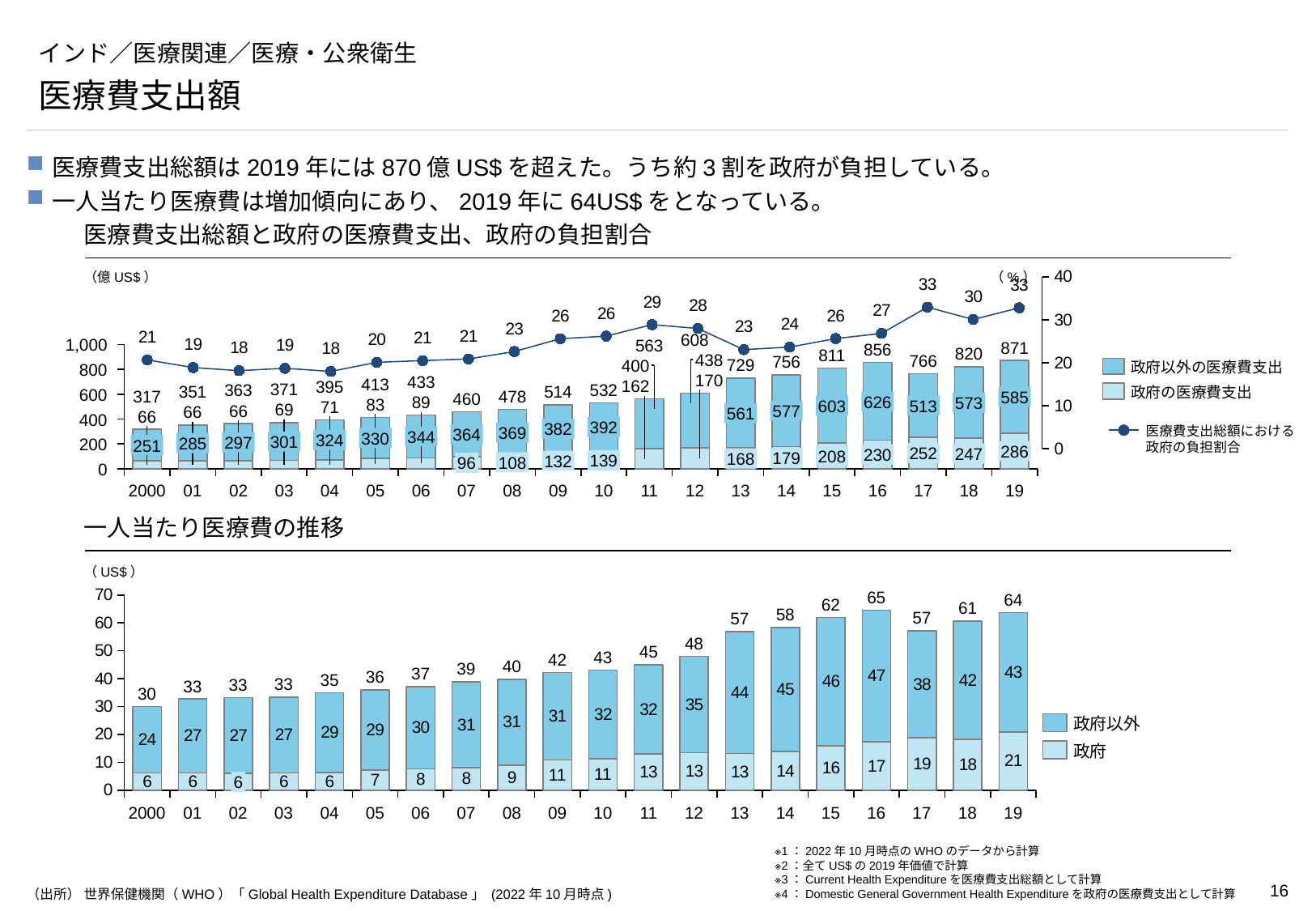

# インド／医療関連／医療・公衆衛生
医療費支出額
医療費支出総額は2019年には870億US$を超えた。うち約3割を政府が負担している。
一人当たり医療費は増加傾向にあり、2019年に64US$をとなっている。
医療費支出総額と政府の医療費支出、政府の負担割合

### Chart

| Category |  |
|---|---|
（億US$）
（%）
608

### Chart

| Category |  |  |
|---|---|---|
1,000
563
871
856
820
811
438
766
756
729
400
政府以外の医療費支出

800
170
433
413
162
395
371
532
363
351
514
政府の医療費支出

600
317
478
585
460
626
89
573
83
603
513
71
69
66
577
66
561
66
400
392
382
369
医療費支出総額における
政府の負担割合
364

344
330
324
301
297
285
200
251
286
252
247
230
208
179
168
139
132
108
96
0
2000
01
02
03
04
05
06
07
08
09
10
11
12
13
14
15
16
17
18
19
一人当たり医療費の推移
（US$）

### Chart

| Category |  |  |
|---|---|---|
65
64
62
61
58
57
57
48
45
43
42
40
39
37
36
35
33
33
33
30
政府以外

政府

6
2000
01
02
03
04
05
06
07
08
09
10
11
12
13
14
15
16
17
18
19
※1：2022年10月時点のWHOのデータから計算
※2：全てUS$の2019年価値で計算
※3：Current Health Expenditureを医療費支出総額として計算
※4：Domestic General Government Health Expenditureを政府の医療費支出として計算
（出所） 世界保健機関（WHO）「Global Health Expenditure Database」 (2022年10月時点)